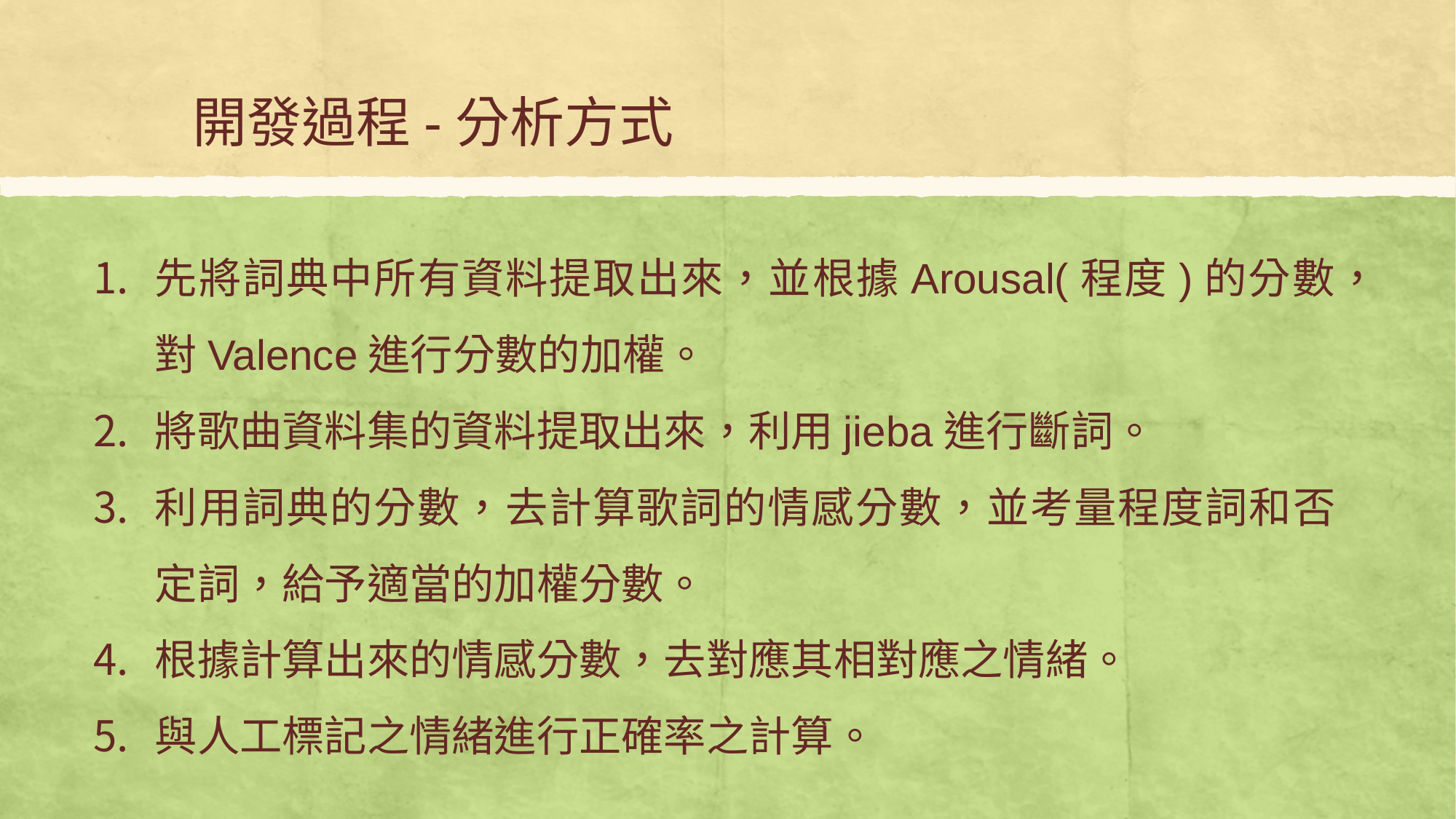

# 開發過程-分析方式
先將詞典中所有資料提取出來，並根據Arousal(程度)的分數，對Valence進行分數的加權。
將歌曲資料集的資料提取出來，利用jieba進行斷詞。
利用詞典的分數，去計算歌詞的情感分數，並考量程度詞和否定詞，給予適當的加權分數。
根據計算出來的情感分數，去對應其相對應之情緒。
與人工標記之情緒進行正確率之計算。